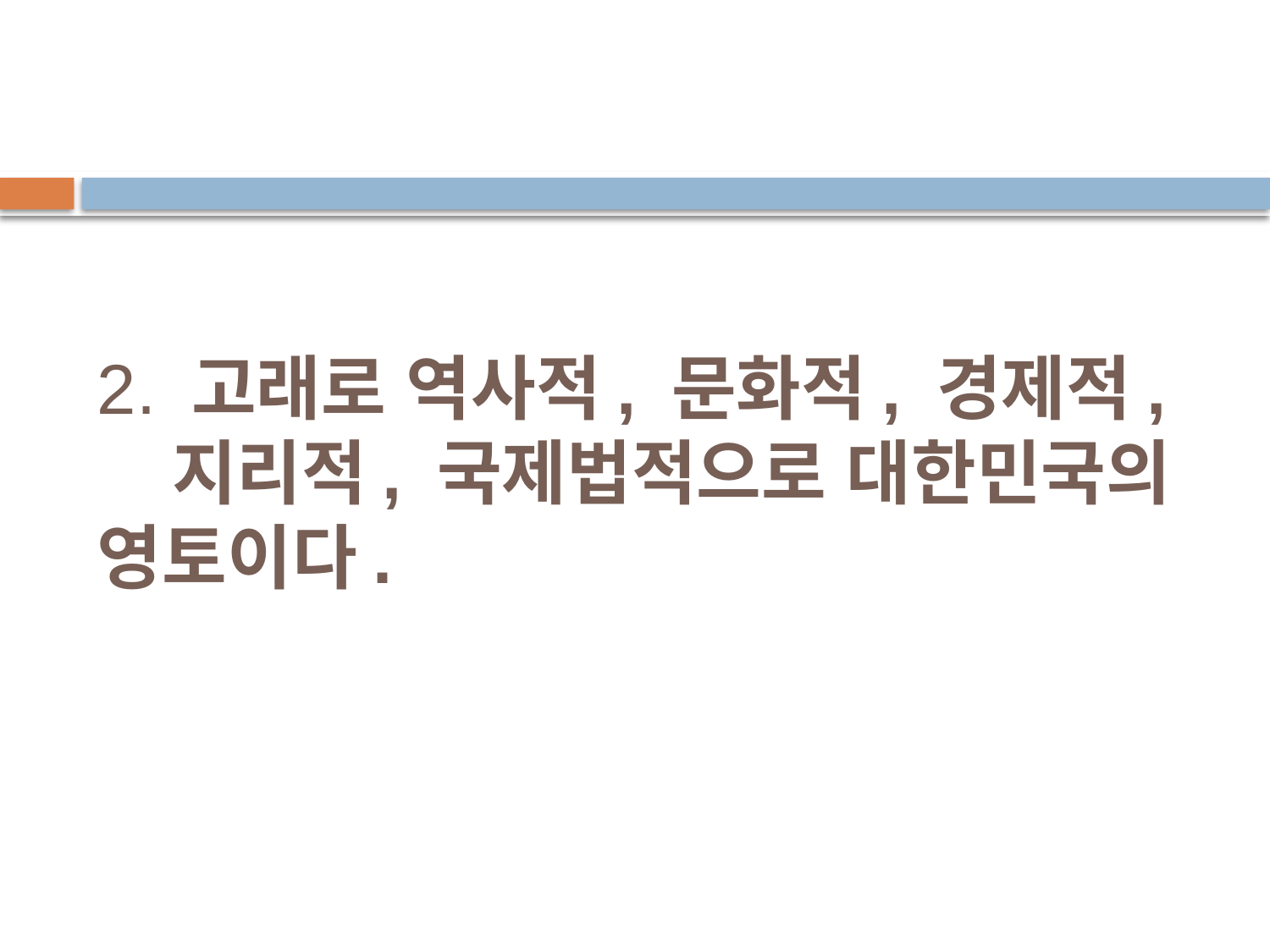

# 2. 고래로 역사적, 문화적, 경제적,      지리적, 국제법적으로 대한민국의 영토이다.